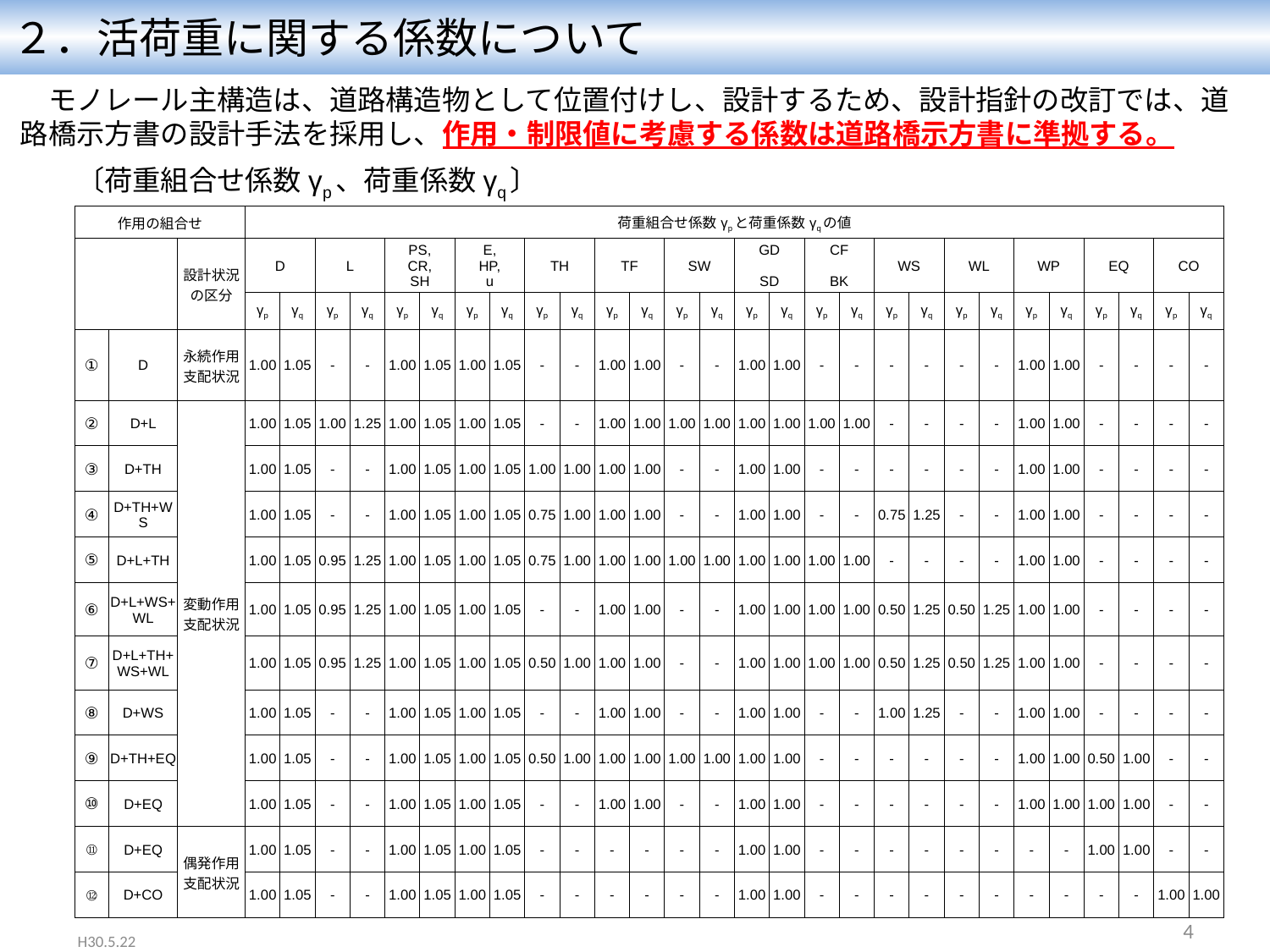

２．活荷重に関する係数について
　モノレール主構造は、道路構造物として位置付けし、設計するため、設計指針の改訂では、道路橋示方書の設計手法を採用し、作用・制限値に考慮する係数は道路橋示方書に準拠する。

　　〔荷重組合せ係数γp、荷重係数γq〕

| 作用の組合せ |  |  | 荷重組合せ係数γpと荷重係数γqの値 |  |  |  |  |  |  |  |  |  |  |  |  |  |  |  |  |  |  |  |  |  |  |  |  |  |  |  |
| --- | --- | --- | --- | --- | --- | --- | --- | --- | --- | --- | --- | --- | --- | --- | --- | --- | --- | --- | --- | --- | --- | --- | --- | --- | --- | --- | --- | --- | --- | --- |
|  |  | 設計状況 の区分 | D |  | L |  | PS, CR, SH |  | E, HP, u |  | TH |  | TF |  | SW |  | GD SD |  | CF BK |  | WS |  | WL |  | WP |  | EQ |  | CO |  |
|  |  |  | γp | γq | γp | γq | γp | γq | γp | γq | γp | γq | γp | γq | γp | γq | γp | γq | γp | γq | γp | γq | γp | γq | γp | γq | γp | γq | γp | γq |
| ① | D | 永続作用 支配状況 | 1.00 | 1.05 | - | - | 1.00 | 1.05 | 1.00 | 1.05 | - | - | 1.00 | 1.00 | - | - | 1.00 | 1.00 | - | - | - | - | - | - | 1.00 | 1.00 | - | - | - | - |
| ② | D+L | 変動作用 支配状況 | 1.00 | 1.05 | 1.00 | 1.25 | 1.00 | 1.05 | 1.00 | 1.05 | - | - | 1.00 | 1.00 | 1.00 | 1.00 | 1.00 | 1.00 | 1.00 | 1.00 | - | - | - | - | 1.00 | 1.00 | - | - | - | - |
| ③ | D+TH |  | 1.00 | 1.05 | - | - | 1.00 | 1.05 | 1.00 | 1.05 | 1.00 | 1.00 | 1.00 | 1.00 | - | - | 1.00 | 1.00 | - | - | - | - | - | - | 1.00 | 1.00 | - | - | - | - |
| ④ | D+TH+WS |  | 1.00 | 1.05 | - | - | 1.00 | 1.05 | 1.00 | 1.05 | 0.75 | 1.00 | 1.00 | 1.00 | - | - | 1.00 | 1.00 | - | - | 0.75 | 1.25 | - | - | 1.00 | 1.00 | - | - | - | - |
| ⑤ | D+L+TH |  | 1.00 | 1.05 | 0.95 | 1.25 | 1.00 | 1.05 | 1.00 | 1.05 | 0.75 | 1.00 | 1.00 | 1.00 | 1.00 | 1.00 | 1.00 | 1.00 | 1.00 | 1.00 | - | - | - | - | 1.00 | 1.00 | - | - | - | - |
| ⑥ | D+L+WS+WL |  | 1.00 | 1.05 | 0.95 | 1.25 | 1.00 | 1.05 | 1.00 | 1.05 | - | - | 1.00 | 1.00 | - | - | 1.00 | 1.00 | 1.00 | 1.00 | 0.50 | 1.25 | 0.50 | 1.25 | 1.00 | 1.00 | - | - | - | - |
| ⑦ | D+L+TH+WS+WL |  | 1.00 | 1.05 | 0.95 | 1.25 | 1.00 | 1.05 | 1.00 | 1.05 | 0.50 | 1.00 | 1.00 | 1.00 | - | - | 1.00 | 1.00 | 1.00 | 1.00 | 0.50 | 1.25 | 0.50 | 1.25 | 1.00 | 1.00 | - | - | - | - |
| ⑧ | D+WS |  | 1.00 | 1.05 | - | - | 1.00 | 1.05 | 1.00 | 1.05 | - | - | 1.00 | 1.00 | - | - | 1.00 | 1.00 | - | - | 1.00 | 1.25 | - | - | 1.00 | 1.00 | - | - | - | - |
| ⑨ | D+TH+EQ |  | 1.00 | 1.05 | - | - | 1.00 | 1.05 | 1.00 | 1.05 | 0.50 | 1.00 | 1.00 | 1.00 | 1.00 | 1.00 | 1.00 | 1.00 | - | - | - | - | - | - | 1.00 | 1.00 | 0.50 | 1.00 | - | - |
| ⑩ | D+EQ |  | 1.00 | 1.05 | - | - | 1.00 | 1.05 | 1.00 | 1.05 | - | - | 1.00 | 1.00 | - | - | 1.00 | 1.00 | - | - | - | - | - | - | 1.00 | 1.00 | 1.00 | 1.00 | - | - |
| ⑪ | D+EQ | 偶発作用 支配状況 | 1.00 | 1.05 | - | - | 1.00 | 1.05 | 1.00 | 1.05 | - | - | - | - | - | - | 1.00 | 1.00 | - | - | - | - | - | - | - | - | 1.00 | 1.00 | - | - |
| ⑫ | D+CO |  | 1.00 | 1.05 | - | - | 1.00 | 1.05 | 1.00 | 1.05 | - | - | - | - | - | - | 1.00 | 1.00 | - | - | - | - | - | - | - | - | - | - | 1.00 | 1.00 |
4
H30.5.22